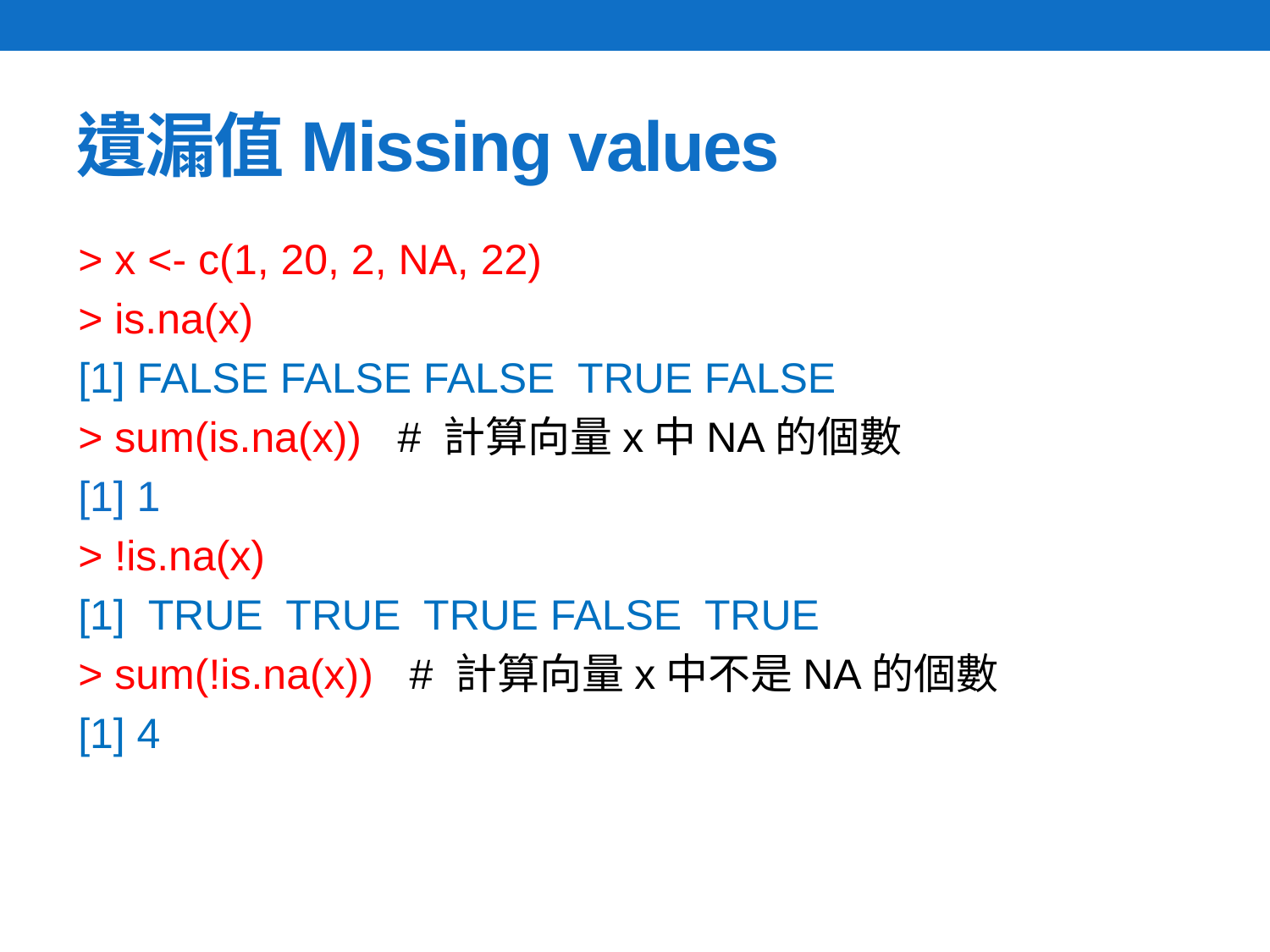

# 遺漏值Missing values
> x <- c(1, 20, 2, NA, 22)
> is.na(x)
[1] FALSE FALSE FALSE  TRUE FALSE
> sum(is.na(x))   # 計算向量x中NA的個數
[1] 1
> !is.na(x)
[1]  TRUE  TRUE  TRUE FALSE  TRUE
> sum(!is.na(x))   # 計算向量x中不是NA的個數
[1] 4